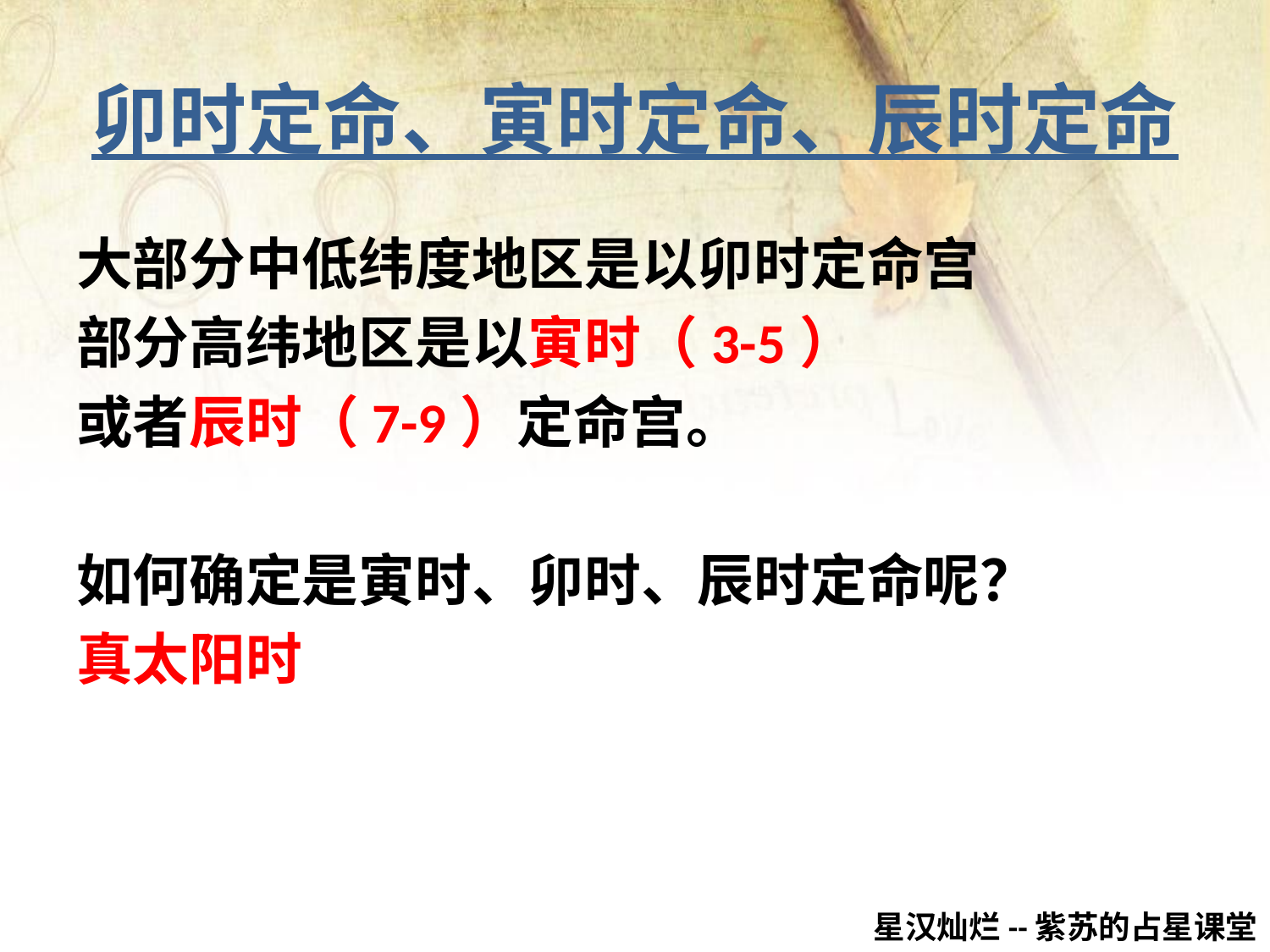

# 卯时定命、寅时定命、辰时定命
大部分中低纬度地区是以卯时定命宫
部分高纬地区是以寅时（3-5）
或者辰时（7-9）定命宫。

如何确定是寅时、卯时、辰时定命呢？
真太阳时
星汉灿烂--紫苏的占星课堂